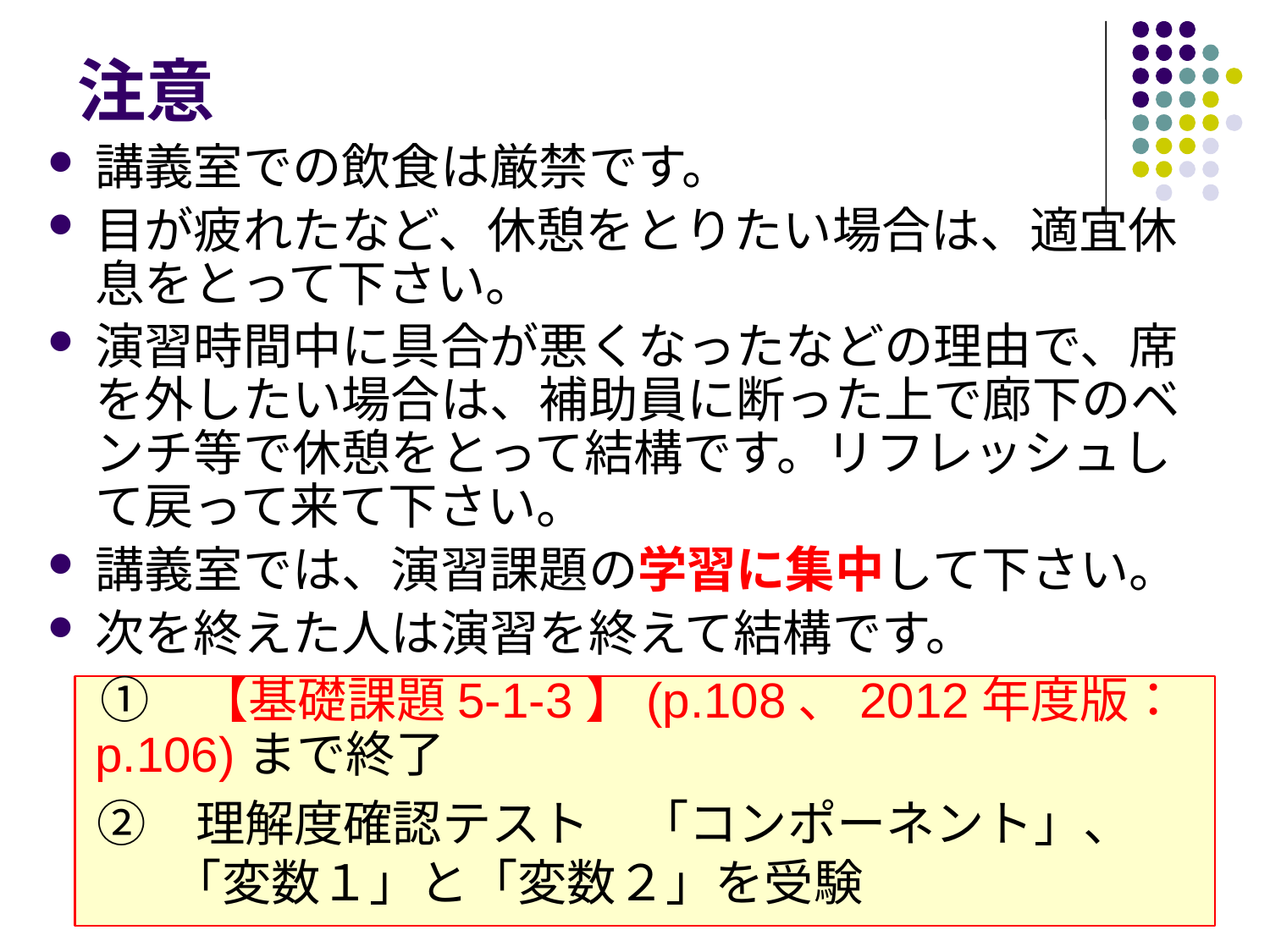

# 注意
講義室での飲食は厳禁です。
目が疲れたなど、休憩をとりたい場合は、適宜休息をとって下さい。
演習時間中に具合が悪くなったなどの理由で、席を外したい場合は、補助員に断った上で廊下のベンチ等で休憩をとって結構です。リフレッシュして戻って来て下さい。
講義室では、演習課題の学習に集中して下さい。
次を終えた人は演習を終えて結構です。
　①　【基礎課題5-1-3】(p.108、2012年度版：p.106)まで終了
　②　理解度確認テスト　「コンポーネント」、「変数１」と「変数２」を受験